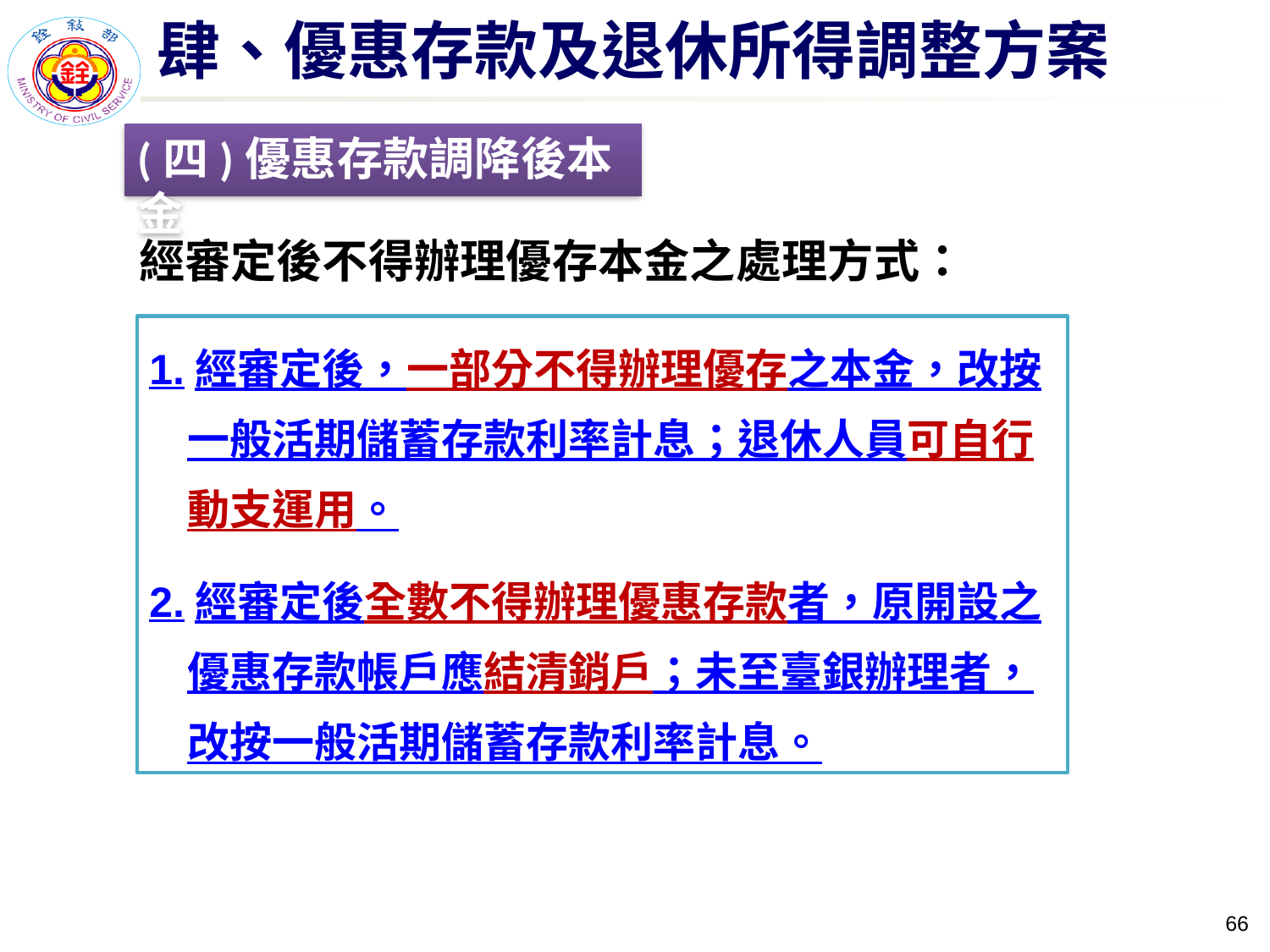

肆、優惠存款及退休所得調整方案
(四)優惠存款調降後本金

經審定後不得辦理優存本金之處理方式：
1.經審定後，一部分不得辦理優存之本金，改按一般活期儲蓄存款利率計息；退休人員可自行動支運用。
2.經審定後全數不得辦理優惠存款者，原開設之優惠存款帳戶應結清銷戶；未至臺銀辦理者，改按一般活期儲蓄存款利率計息。
66